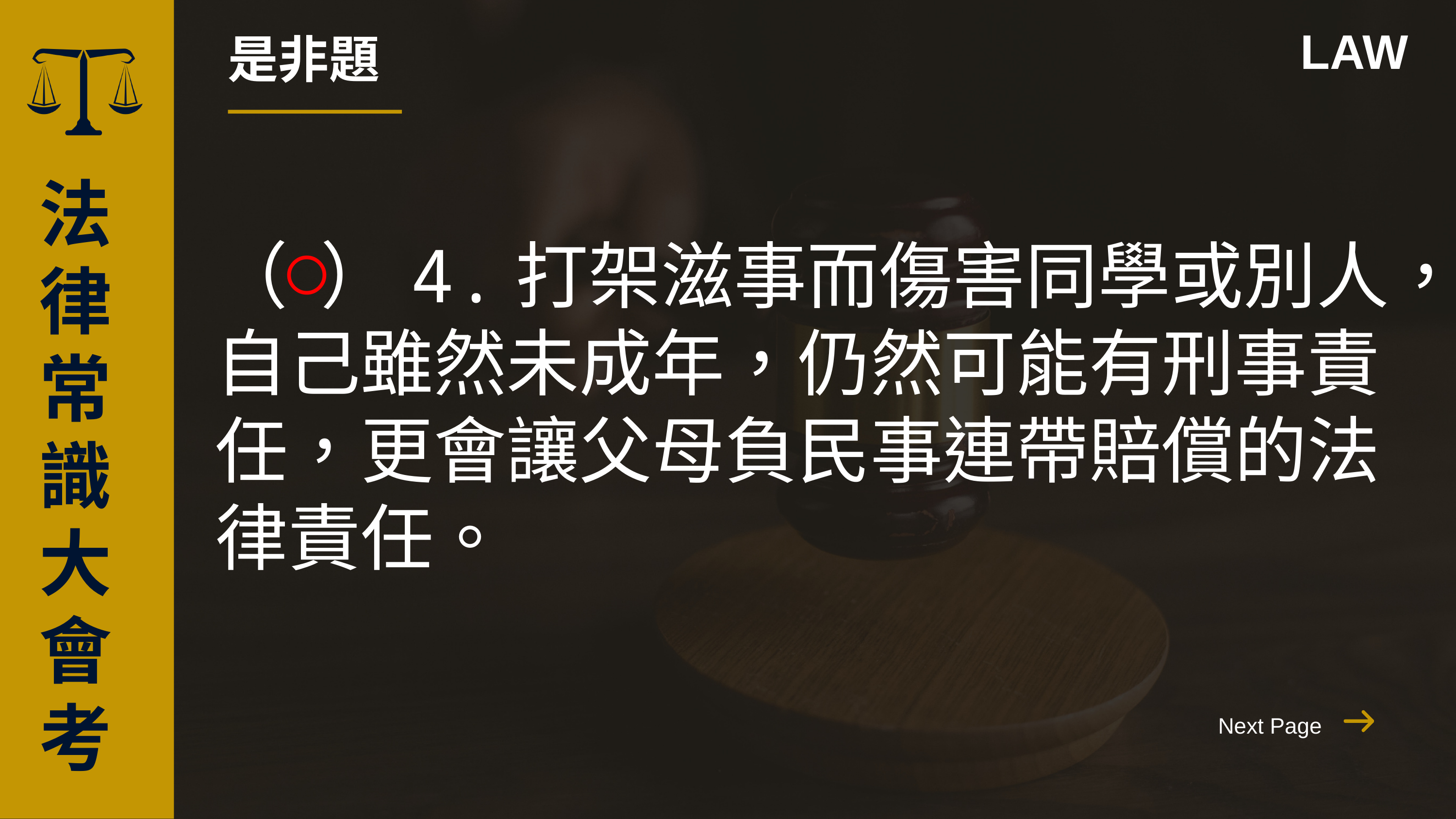

是非題

LAW

（  ）4.打架滋事而傷害同學或別人，自己雖然未成年，仍然可能有刑事責任，更會讓父母負民事連帶賠償的法律責任。
法律常識
大會考
○
Next Page